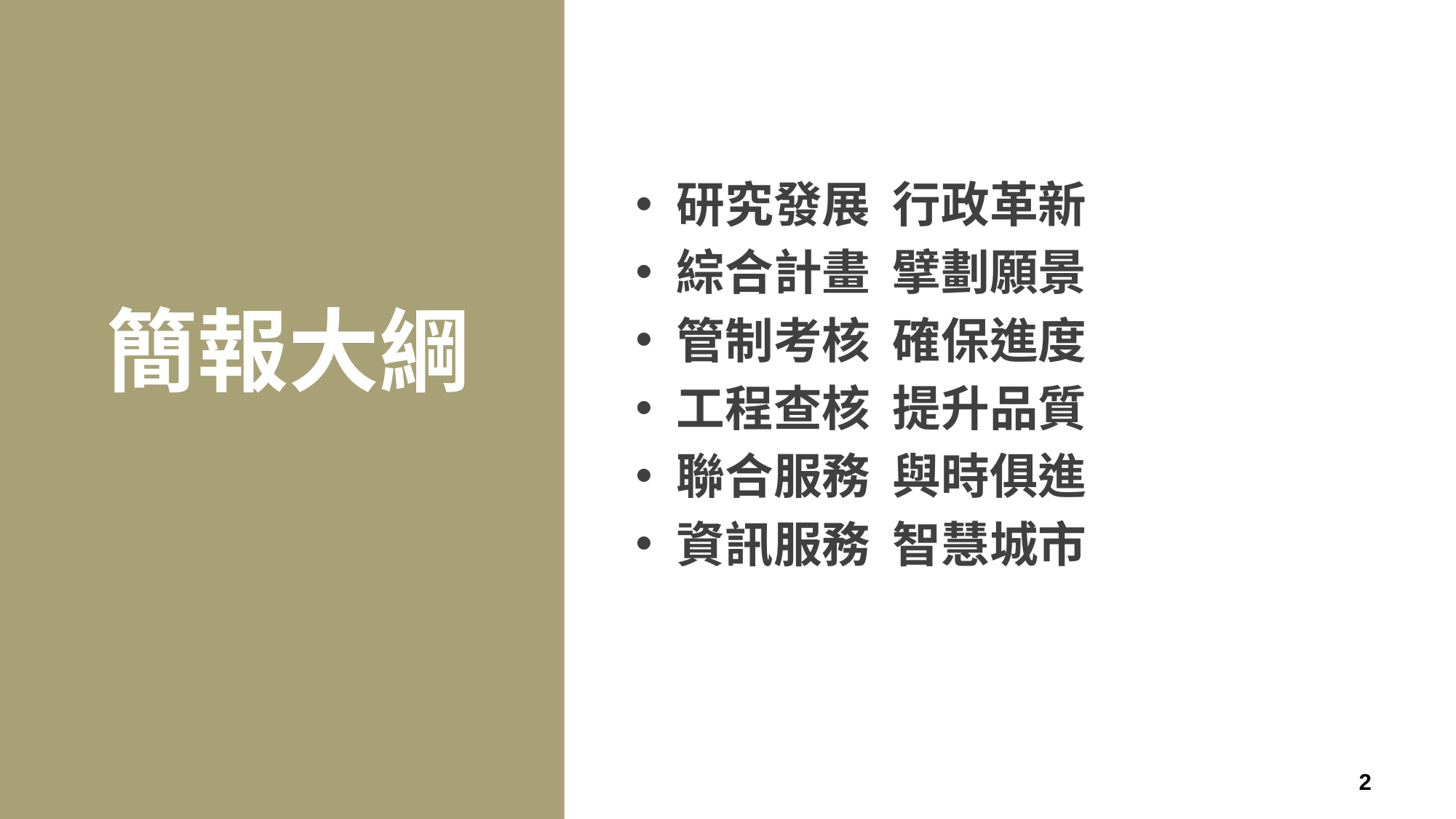

# 簡報大綱

研究發展  行政革新
綜合計畫  擘劃願景
管制考核  確保進度
工程查核  提升品質
聯合服務  與時俱進
資訊服務  智慧城市
2